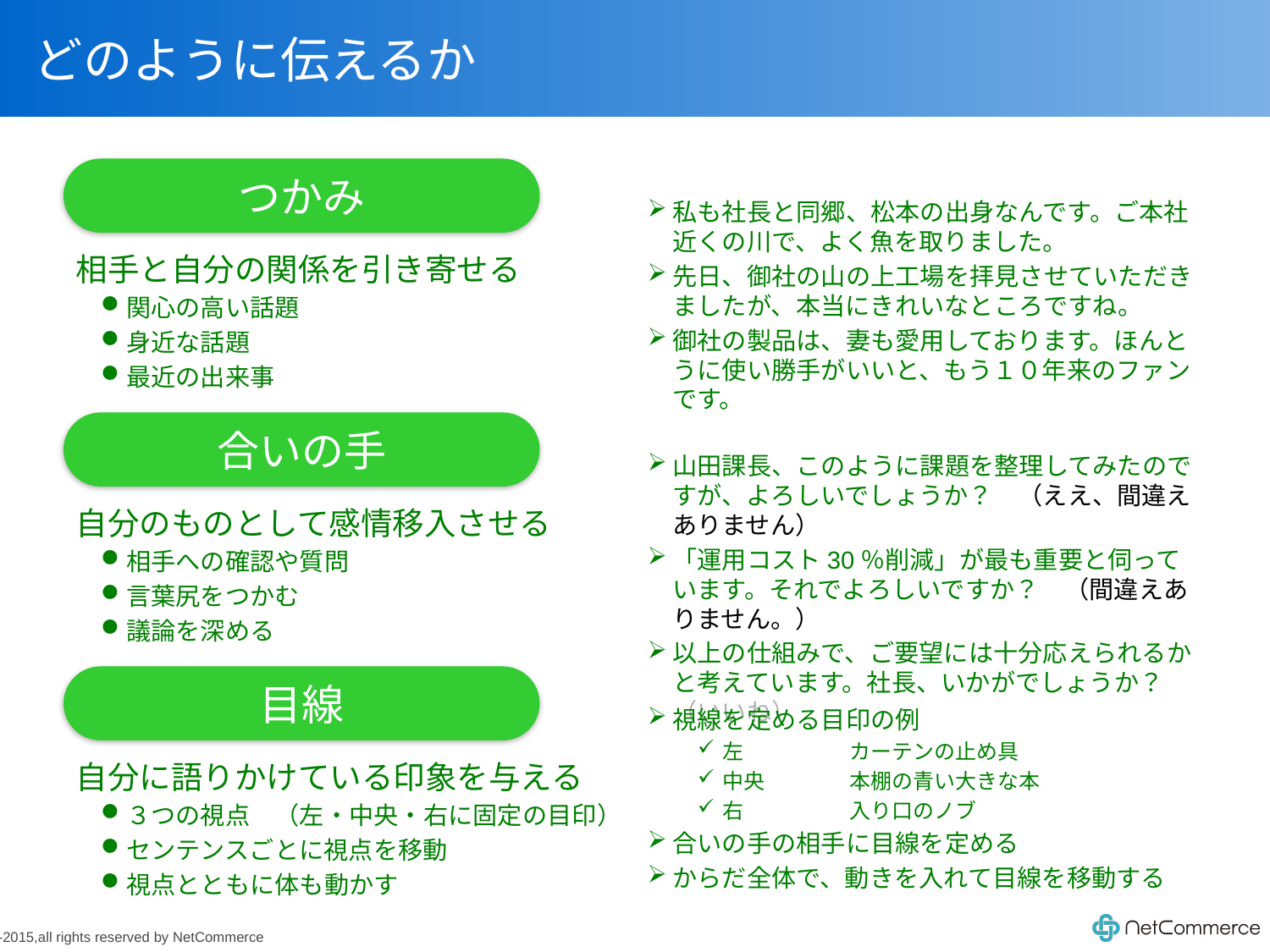

# どのように伝えるか
つかみ
私も社長と同郷、松本の出身なんです。ご本社近くの川で、よく魚を取りました。
先日、御社の山の上工場を拝見させていただきましたが、本当にきれいなところですね。
御社の製品は、妻も愛用しております。ほんとうに使い勝手がいいと、もう１０年来のファンです。
相手と自分の関係を引き寄せる
関心の高い話題
身近な話題
最近の出来事
合いの手
山田課長、このように課題を整理してみたのですが、よろしいでしょうか？　（ええ、間違えありません）
「運用コスト30％削減」が最も重要と伺っています。それでよろしいですか？　（間違えありません。）
以上の仕組みで、ご要望には十分応えられるかと考えています。社長、いかがでしょうか？　（いいね）
自分のものとして感情移入させる
相手への確認や質問
言葉尻をつかむ
議論を深める
目線
視線を定める目印の例
左	カーテンの止め具
中央	本棚の青い大きな本
右	入り口のノブ
合いの手の相手に目線を定める
からだ全体で、動きを入れて目線を移動する
自分に語りかけている印象を与える
３つの視点　（左・中央・右に固定の目印）
センテンスごとに視点を移動
視点とともに体も動かす